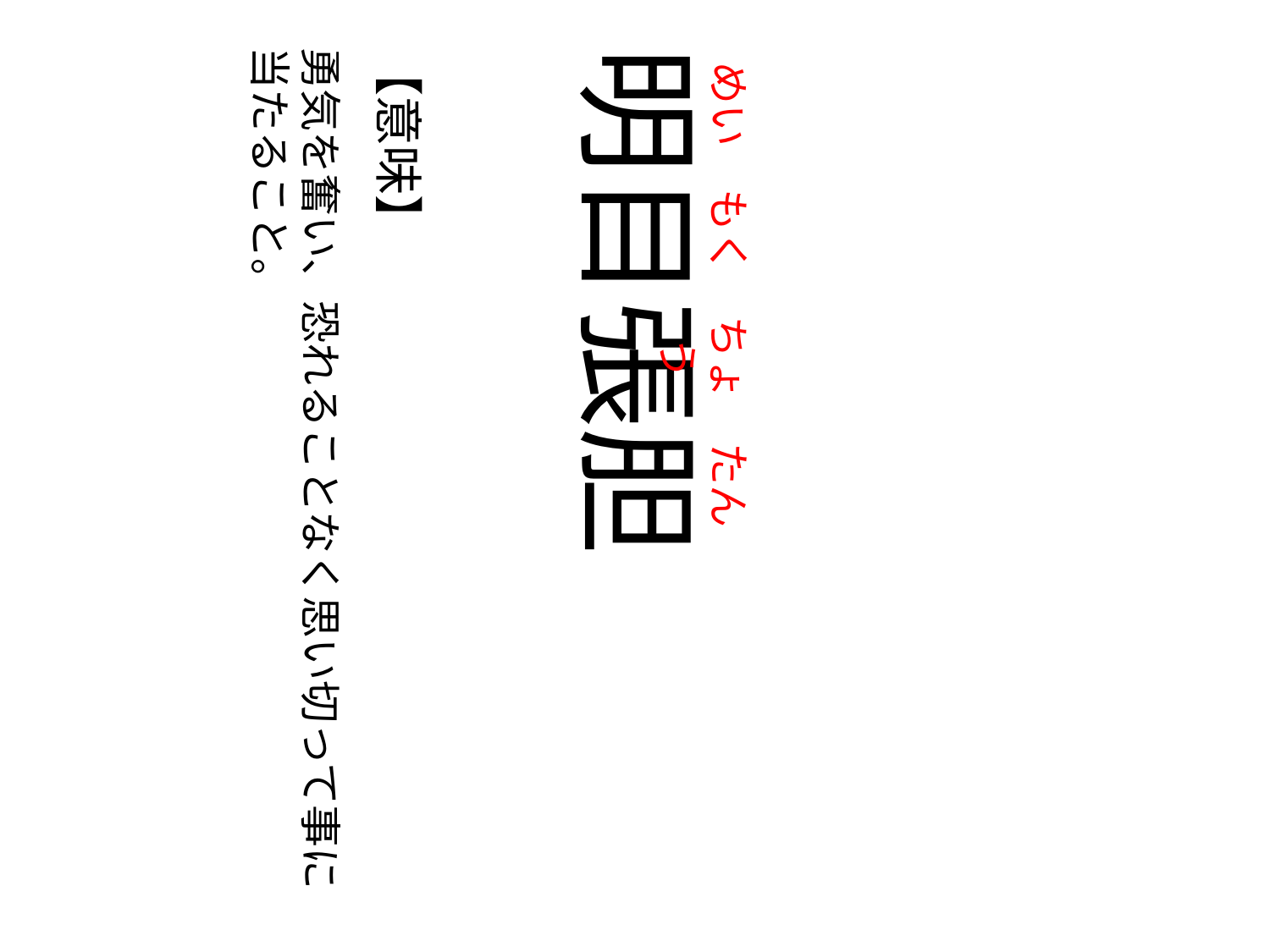

めい
の
もく
の
ちょう
の
たん
勇気を奮い、恐れることなく思い切って事に
当たること。
【意味】
明目張胆